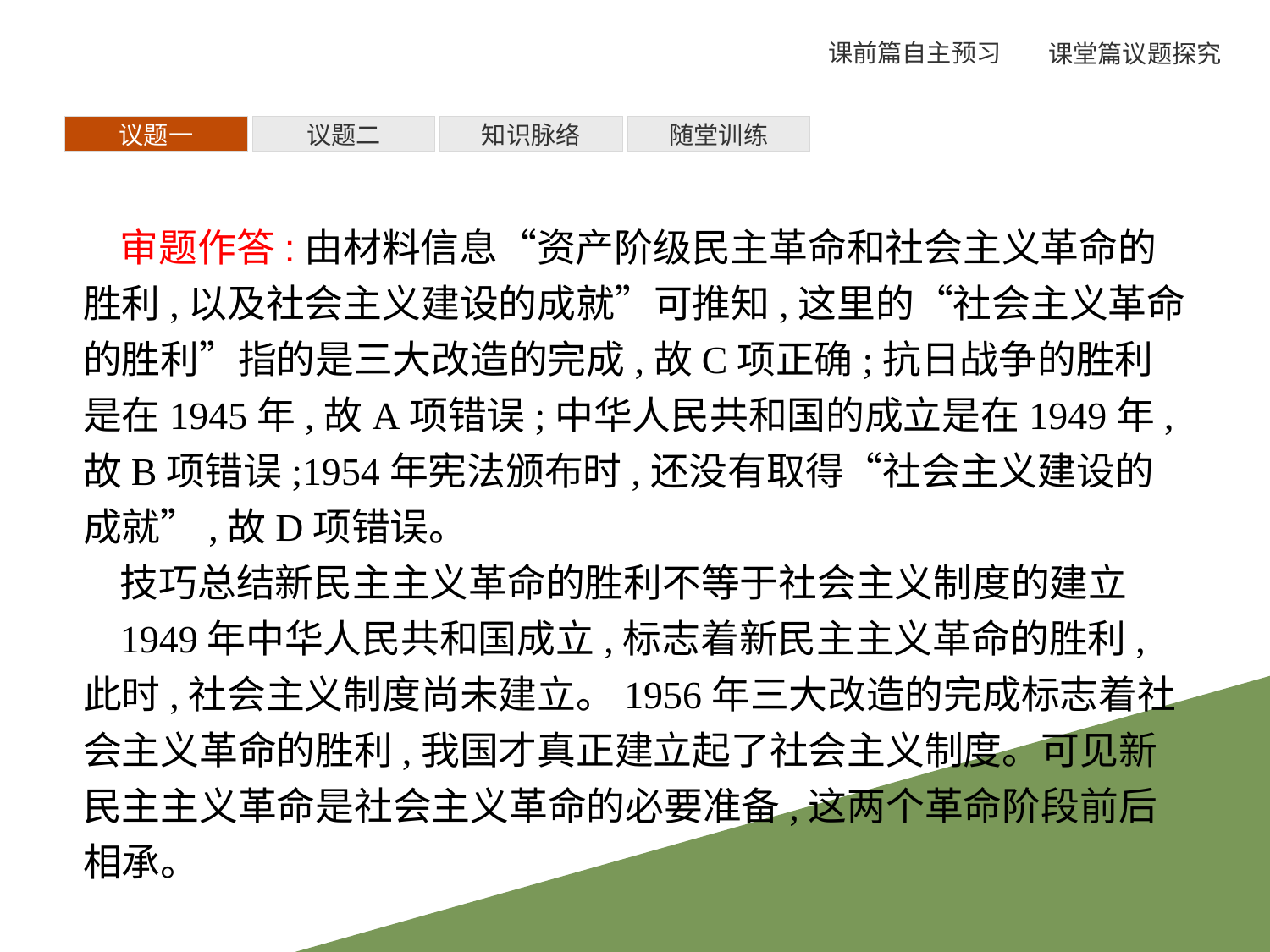

议题一
议题二
知识脉络
随堂训练
审题作答:由材料信息“资产阶级民主革命和社会主义革命的胜利,以及社会主义建设的成就”可推知,这里的“社会主义革命的胜利”指的是三大改造的完成,故C项正确;抗日战争的胜利是在1945年,故A项错误;中华人民共和国的成立是在1949年,故B项错误;1954年宪法颁布时,还没有取得“社会主义建设的成就”,故D项错误。
技巧总结新民主主义革命的胜利不等于社会主义制度的建立
1949年中华人民共和国成立,标志着新民主主义革命的胜利,此时,社会主义制度尚未建立。1956年三大改造的完成标志着社会主义革命的胜利,我国才真正建立起了社会主义制度。可见新民主主义革命是社会主义革命的必要准备,这两个革命阶段前后相承。